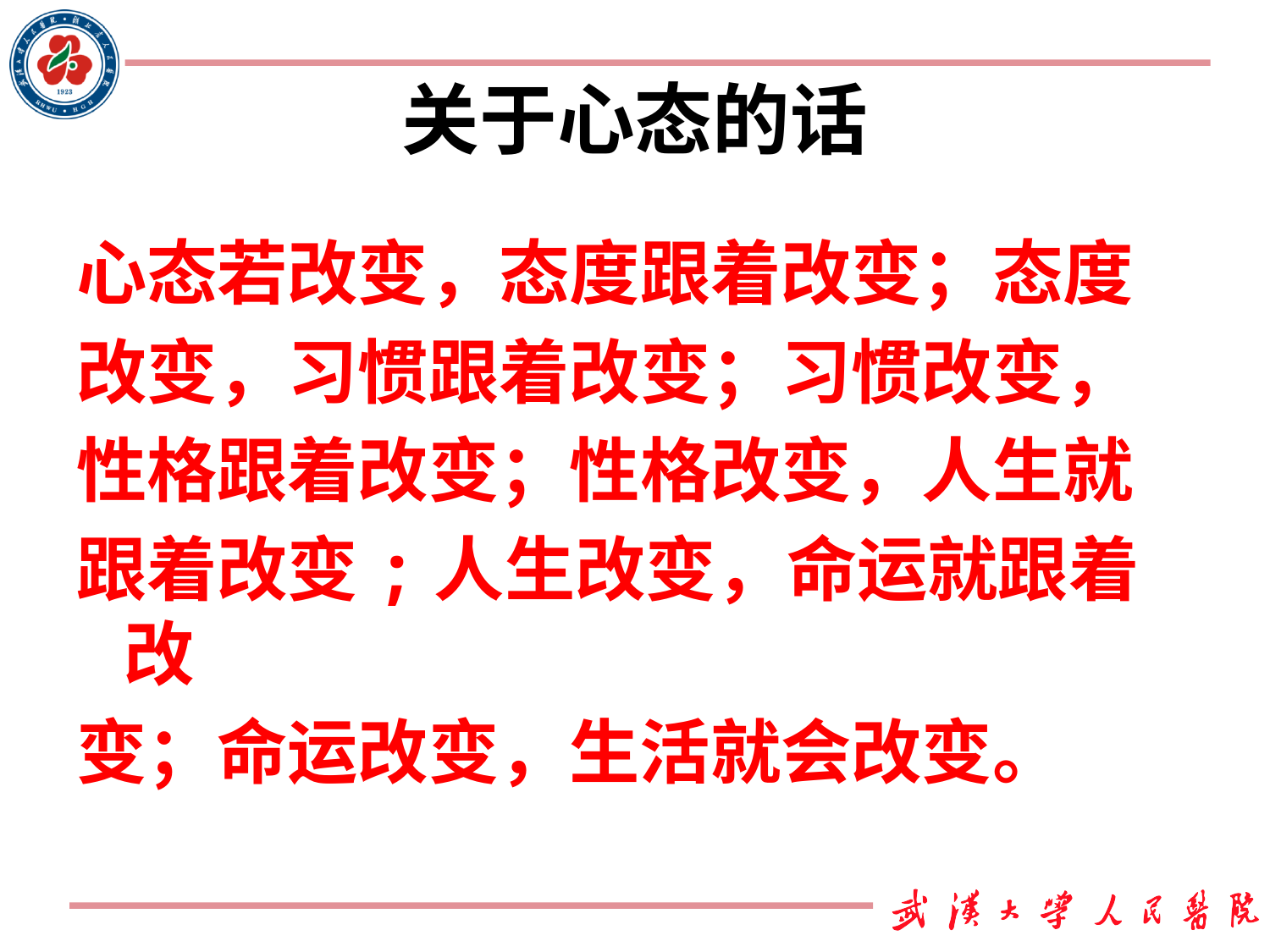

# 关于心态的话
心态若改变，态度跟着改变；态度
改变，习惯跟着改变；习惯改变，
性格跟着改变；性格改变，人生就
跟着改变;人生改变，命运就跟着改
变；命运改变，生活就会改变。